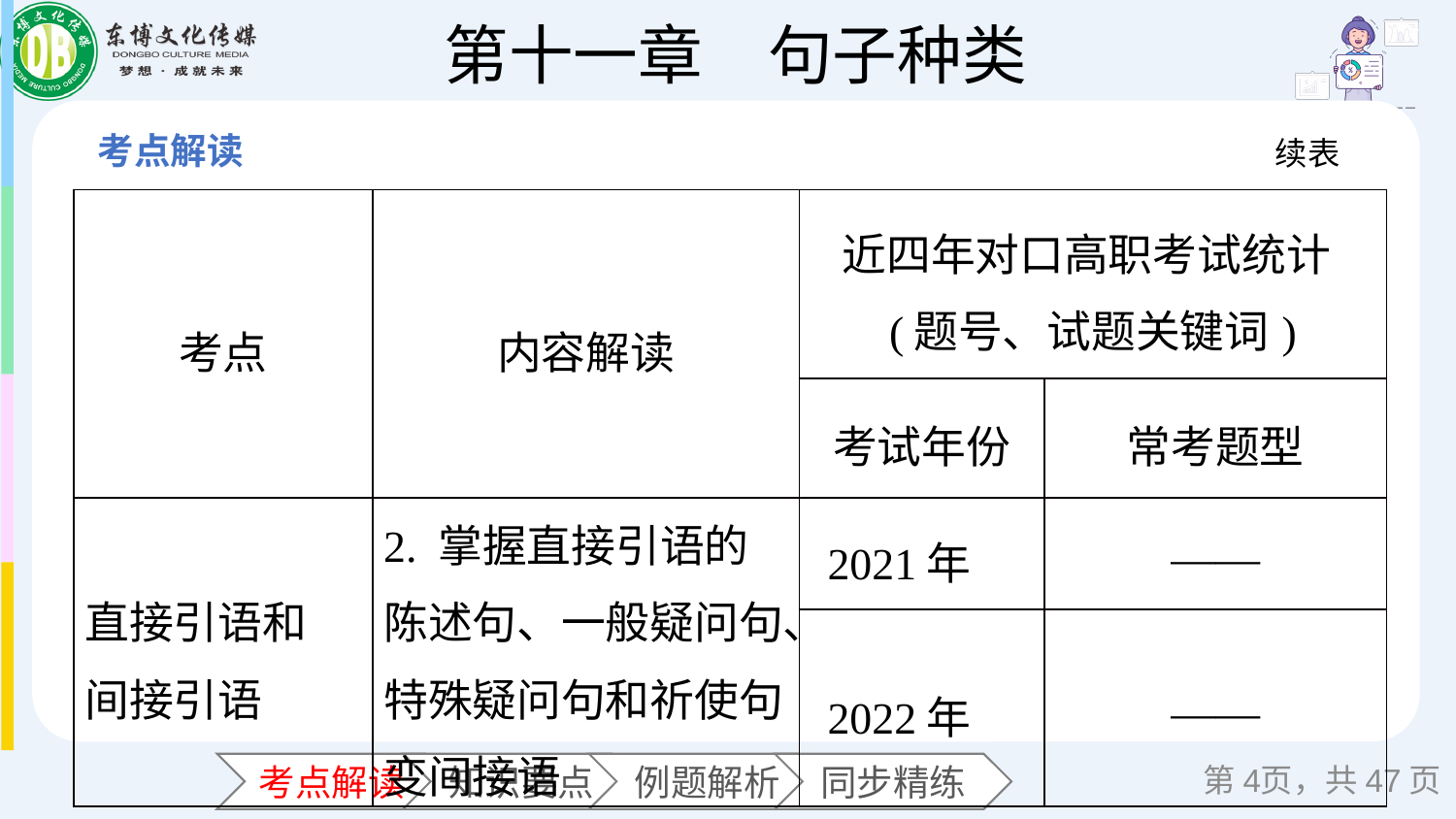

续表
| 考点 | 内容解读 | 近四年对口高职考试统计(题号、试题关键词) |  |
| --- | --- | --- | --- |
|  |  | 考试年份 | 常考题型 |
| 直接引语和 间接引语 | 2. 掌握直接引语的陈述句、一般疑问句、特殊疑问句和祈使句变间接语 | 2021年 | —— |
|  |  | 2022年 | —— |
第4页，共47页